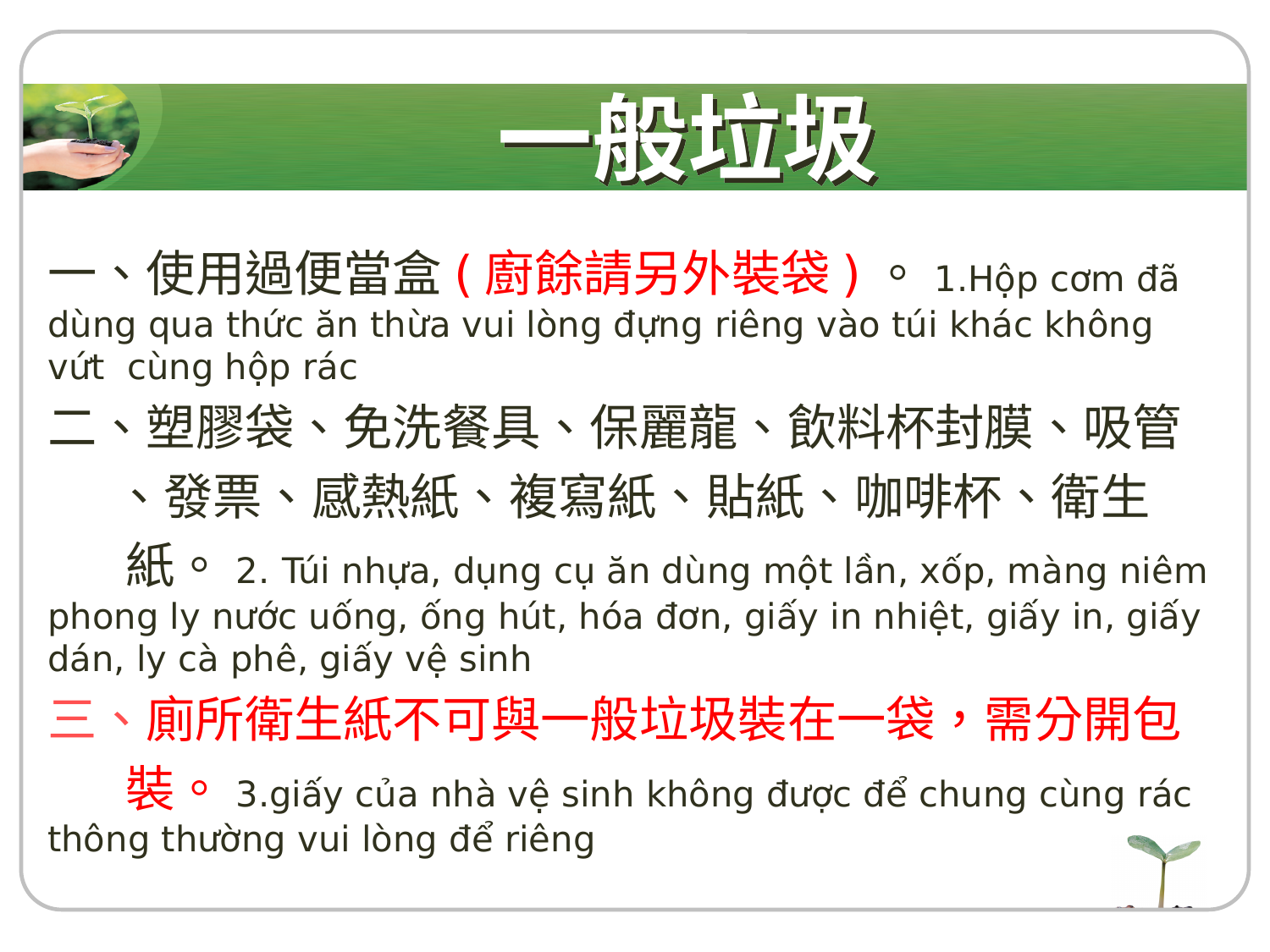

# 一般垃圾
一、使用過便當盒(廚餘請另外裝袋)。1.Hộp cơm đã dùng qua thức ăn thừa vui lòng đựng riêng vào túi khác không vứt  cùng hộp rác
二、塑膠袋、免洗餐具、保麗龍、飲料杯封膜、吸管
     、發票、感熱紙、複寫紙、貼紙、咖啡杯、衛生
      紙。2. Túi nhựa, dụng cụ ăn dùng một lần, xốp, màng niêm phong ly nước uống, ống hút, hóa đơn, giấy in nhiệt, giấy in, giấy dán, ly cà phê, giấy vệ sinh
三、廁所衛生紙不可與一般垃圾裝在一袋，需分開包
      裝。3.giấy của nhà vệ sinh không được để chung cùng rác thông thường vui lòng để riêng